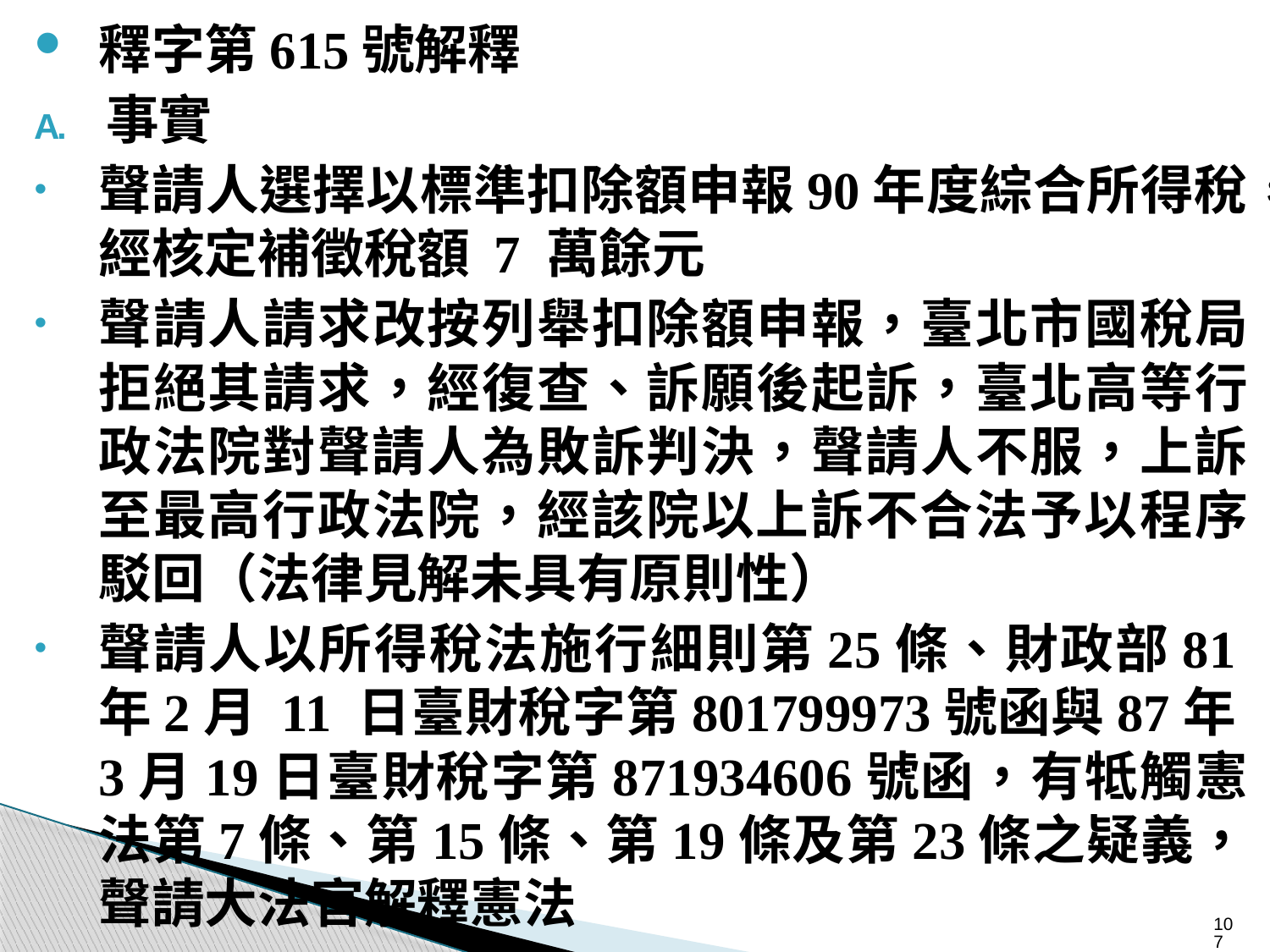

釋字第615號解釋
事實
聲請人選擇以標準扣除額申報90年度綜合所得稅，經核定補徵稅額 7 萬餘元
聲請人請求改按列舉扣除額申報，臺北市國稅局拒絕其請求，經復查、訴願後起訴，臺北高等行政法院對聲請人為敗訴判決，聲請人不服，上訴至最高行政法院，經該院以上訴不合法予以程序駁回（法律見解未具有原則性）
聲請人以所得稅法施行細則第25條、財政部81年2月 11 日臺財稅字第801799973號函與87年3月19日臺財稅字第871934606號函，有牴觸憲法第7條、第15條、第19條及第23條之疑義，聲請大法官解釋憲法

107